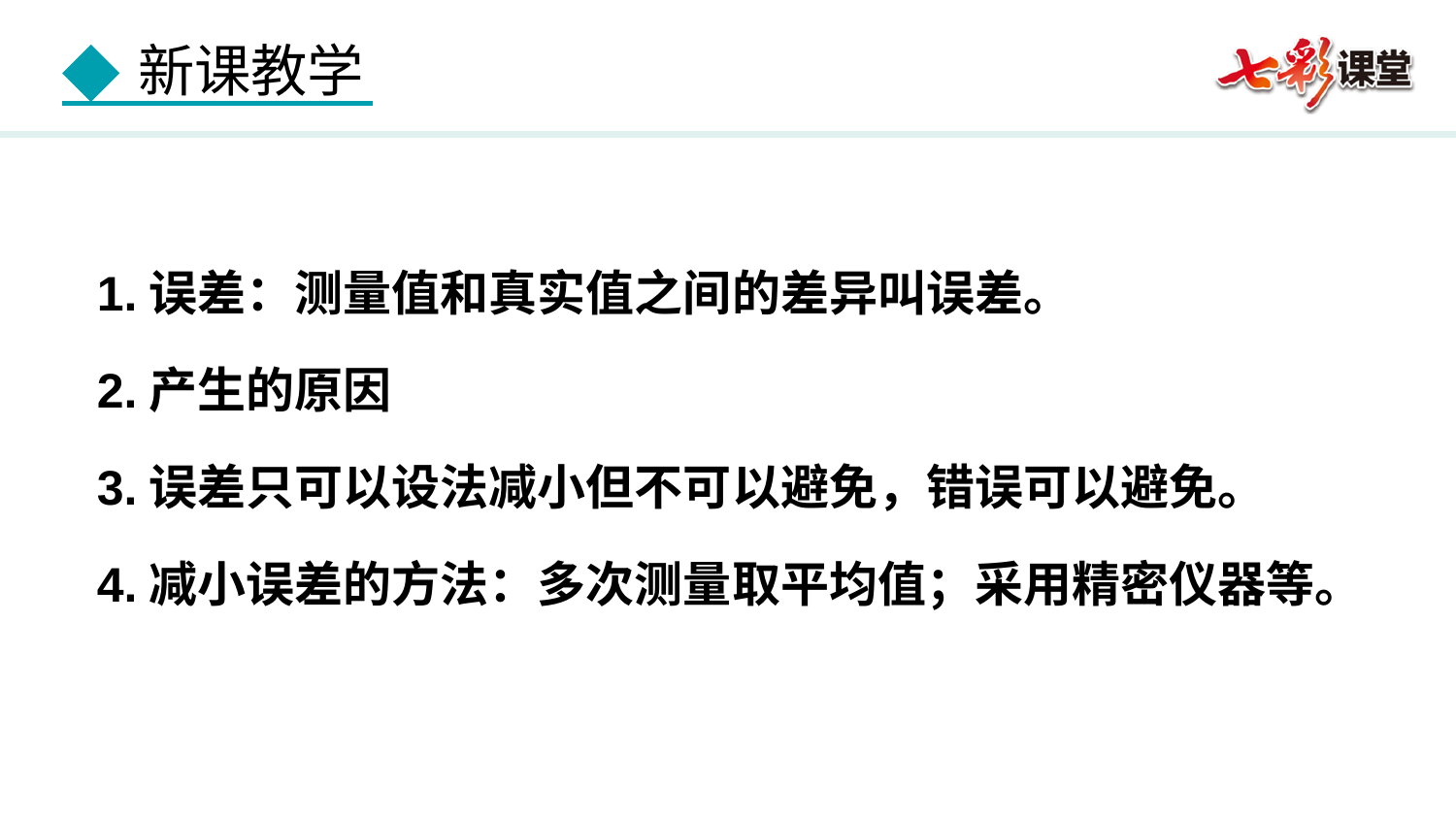

1.误差：测量值和真实值之间的差异叫误差。
2.产生的原因
3.误差只可以设法减小但不可以避免，错误可以避免。
4.减小误差的方法：多次测量取平均值；采用精密仪器等。